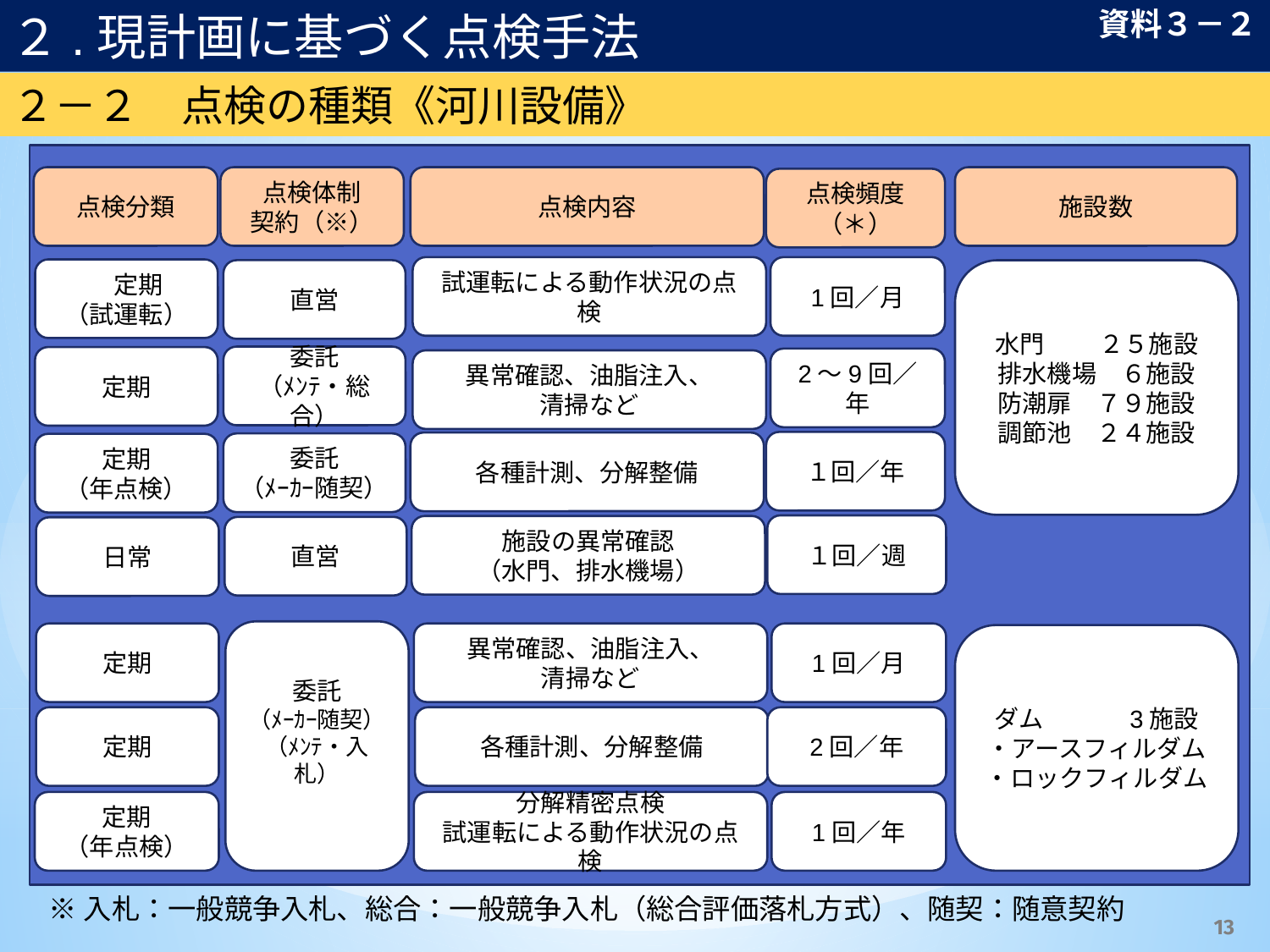

２.現計画に基づく点検手法
資料３－２
２－２　点検の種類《河川設備》

点検分類
点検体制
契約（※）
点検内容
施設数
点検頻度（＊）
試運転による動作状況の点検
1回／月
　定期
（試運転）
水門　　 ２５施設
排水機場　６施設
防潮扉　７９施設
調節池　２４施設
直営
委託
（ﾒﾝﾃ・総合）
定期
2～9回／年
異常確認、油脂注入、
清掃など
１回／年
各種計測、分解整備
委託
（ﾒｰｶｰ随契）
定期
（年点検）
１回／週
施設の異常確認
（水門、排水機場）
直営
日常
委託
（ﾒｰｶｰ随契）
（ﾒﾝﾃ・入札）

定期
異常確認、油脂注入、
清掃など
1回／月
ダム　　 　3施設
・アースフィルダム
・ロックフィルダム
定期
各種計測、分解整備
2回／年
定期
（年点検）
分解精密点検
試運転による動作状況の点検
1回／年
※入札：一般競争入札、総合：一般競争入札（総合評価落札方式）、随契：随意契約
13